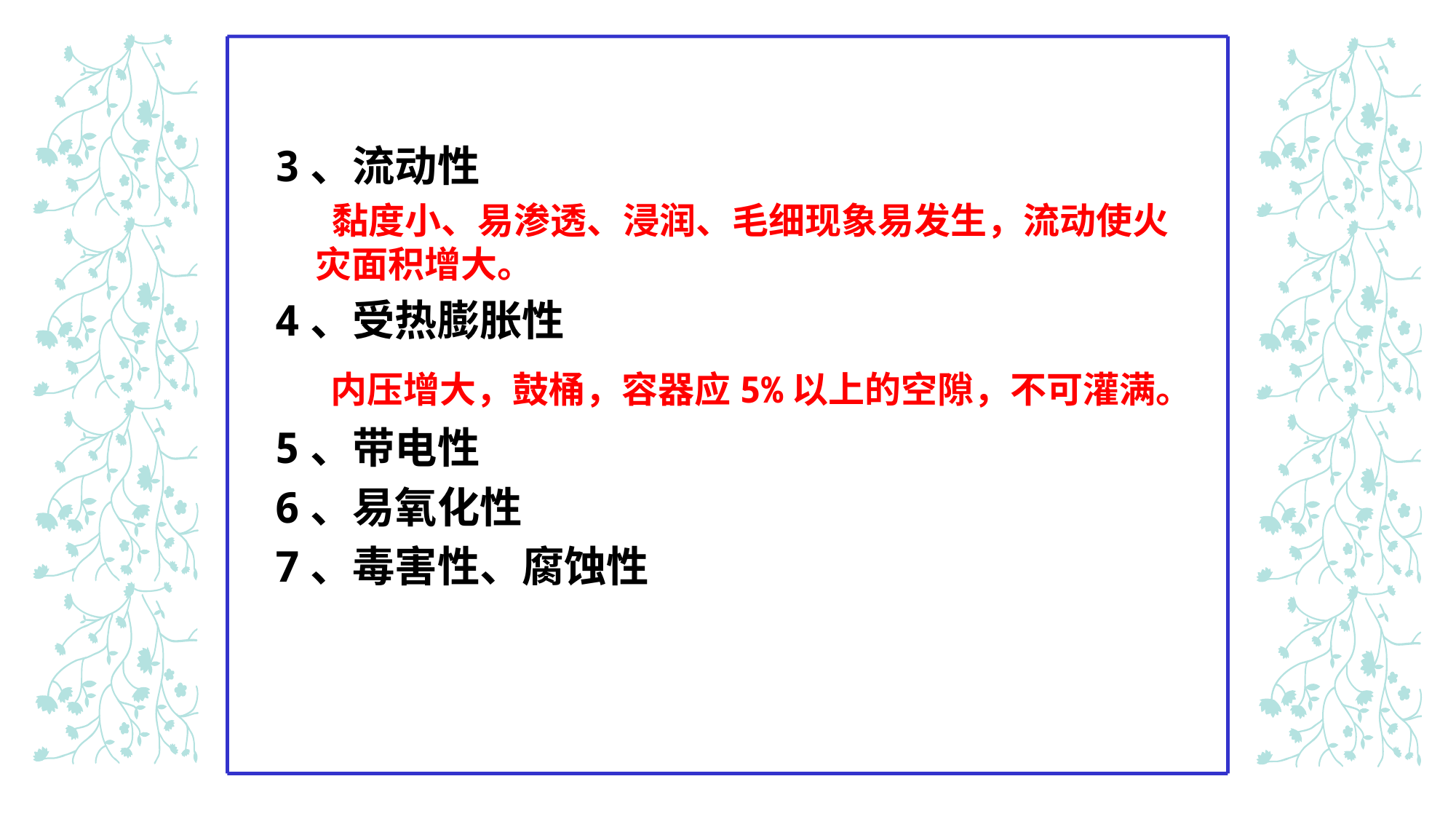

3、流动性
      黏度小、易渗透、浸润、毛细现象易发生，流动使火灾面积增大。
4、受热膨胀性
    内压增大，鼓桶，容器应5%以上的空隙，不可灌满。
5、带电性
6、易氧化性
7、毒害性、腐蚀性